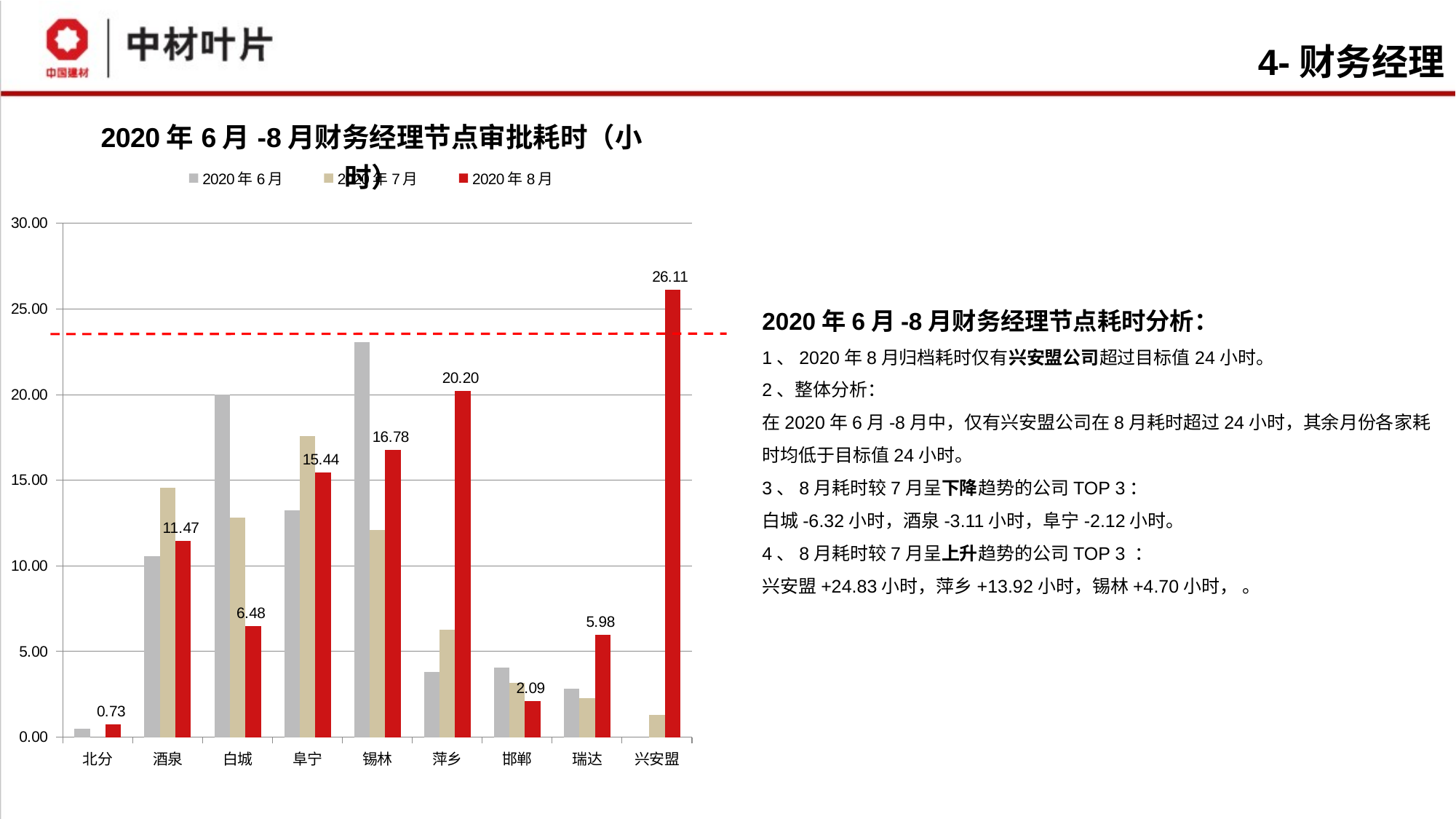

# 4-财务经理

### Chart: 2020年6月-8月财务经理节点审批耗时（小时）

| Category | 2020年6月 | 2020年7月 | 2020年8月 |
|---|---|---|---|
| 北分 | 0.477777777792653 | None | 0.732499999925494 |
| 酒泉 | 10.571329365077 | 14.5715277777635 | 11.4660057471302 |
| 白城 | 19.9993981481384 | 12.7972156084642 | 6.4802508960617 |
| 阜宁 | 13.2404745370295 | 17.5599055555626 | 15.4360105363955 |
| 锡林 | 23.0418444444356 | 12.0844614512515 | 16.7819917257838 |
| 萍乡 | 3.81031944444403 | 6.28795045043807 | 20.2031798245627 |
| 邯郸 | 4.04108796297805 | 3.18685185185002 | 2.0913973064056 |
| 瑞达 | 2.80881313127677 | 2.26564009663011 | 5.97990740748355 |
| 兴安盟 | None | 1.27814814815065 | 26.1128549382653 |
2020年6月-8月财务经理节点耗时分析：
1、2020年8月归档耗时仅有兴安盟公司超过目标值24小时。
2、整体分析：
在2020年6月-8月中，仅有兴安盟公司在8月耗时超过24小时，其余月份各家耗时均低于目标值24小时。
3、8月耗时较7月呈下降趋势的公司TOP 3：
白城-6.32小时，酒泉-3.11小时，阜宁-2.12小时。
4、8月耗时较7月呈上升趋势的公司TOP 3 ：
兴安盟+24.83小时，萍乡+13.92小时，锡林+4.70小时， 。